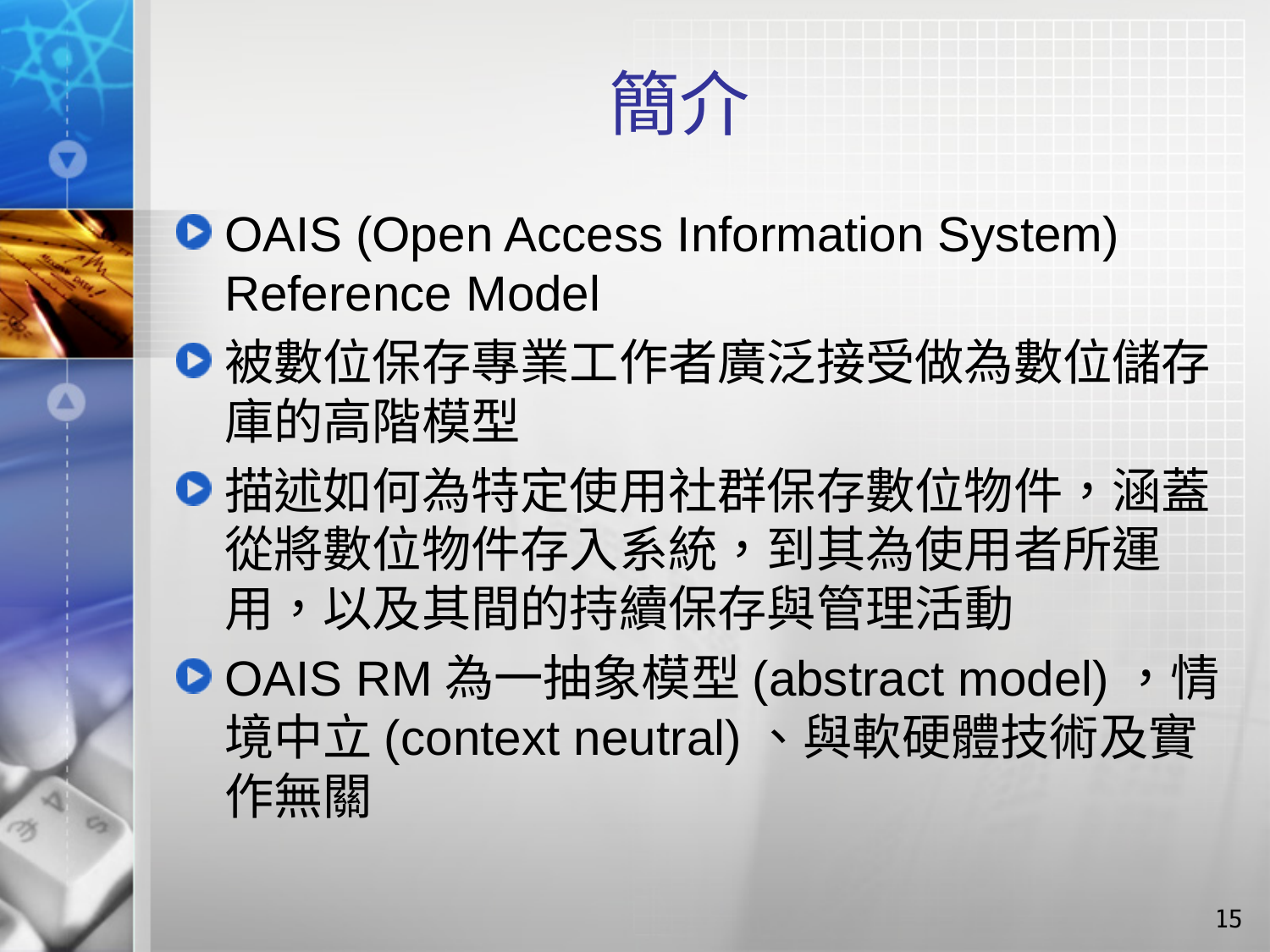

# 簡介
OAIS (Open Access Information System) Reference Model
被數位保存專業工作者廣泛接受做為數位儲存庫的高階模型
描述如何為特定使用社群保存數位物件，涵蓋從將數位物件存入系統，到其為使用者所運用，以及其間的持續保存與管理活動
OAIS RM為一抽象模型(abstract model)，情境中立(context neutral)、與軟硬體技術及實作無關

15